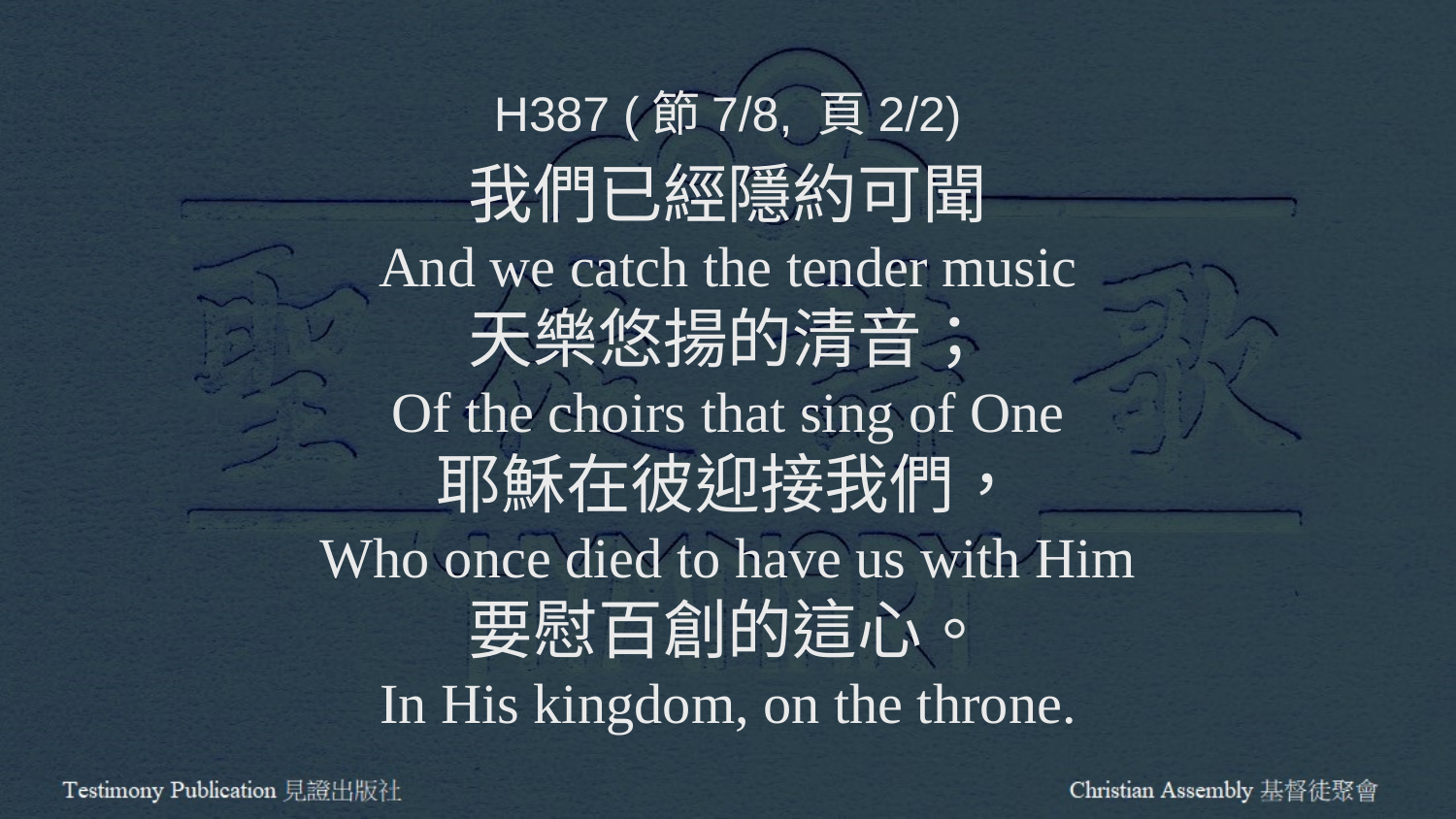

H387 (節7/8, 頁2/2)
我們已經隱約可聞
And we catch the tender music
天樂悠揚的清音；
Of the choirs that sing of One
耶穌在彼迎接我們，
Who once died to have us with Him
要慰百創的這心。
In His kingdom, on the throne.